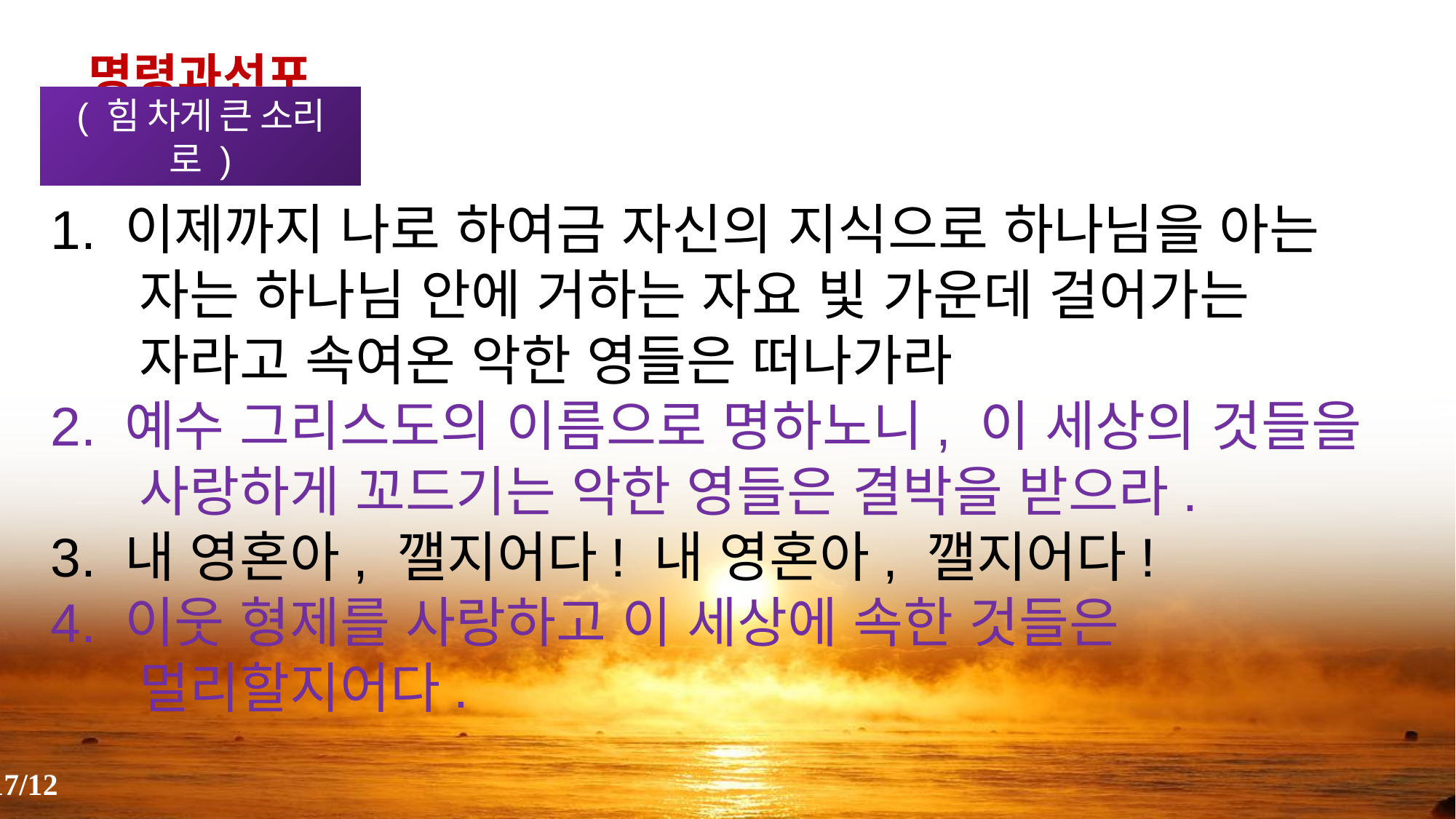

명령과선포

( 힘 차게 큰 소리로 )
1. 이제까지 나로 하여금 자신의 지식으로 하나님을 아는 자는 하나님 안에 거하는 자요 빛 가운데 걸어가는 자라고 속여온 악한 영들은 떠나가라
2. 예수 그리스도의 이름으로 명하노니, 이 세상의 것들을 사랑하게 꼬드기는 악한 영들은 결박을 받으라.
3. 내 영혼아, 깰지어다! 내 영혼아, 깰지어다!
4. 이웃 형제를 사랑하고 이 세상에 속한 것들은 멀리할지어다.